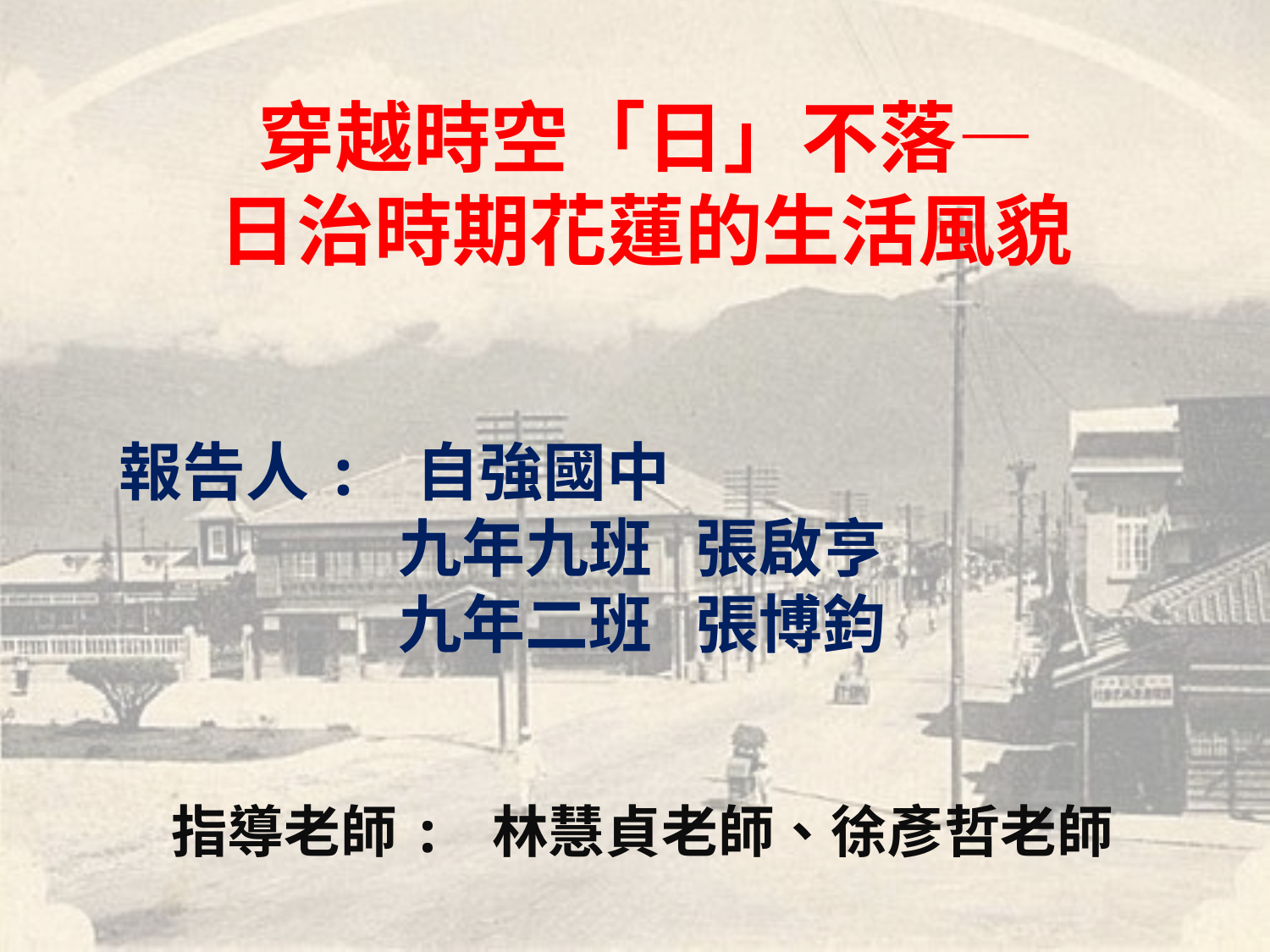

# 穿越時空「日」不落— 日治時期花蓮的生活風貌
報告人: 自強國中
九年九班   張啟亨
九年二班   張博鈞

指導老師: 林慧貞老師、徐彥哲老師